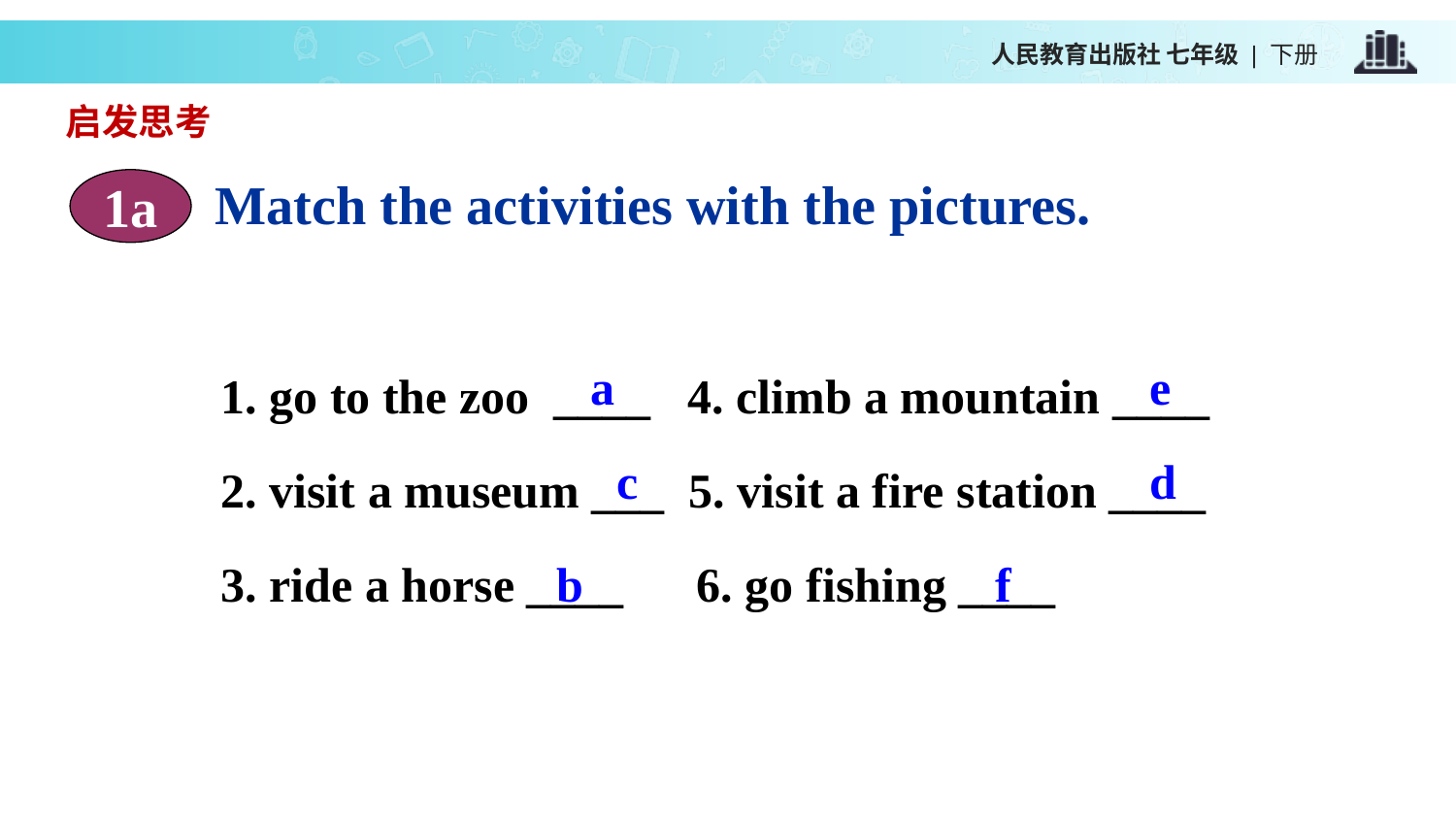

启发思考
Match the activities with the pictures.
1a
1. go to the zoo  ____   4. climb a mountain ____
2. visit a museum ___  5. visit a fire station ____
3. ride a horse ____      6. go fishing ____
a
e
c
d
b
f